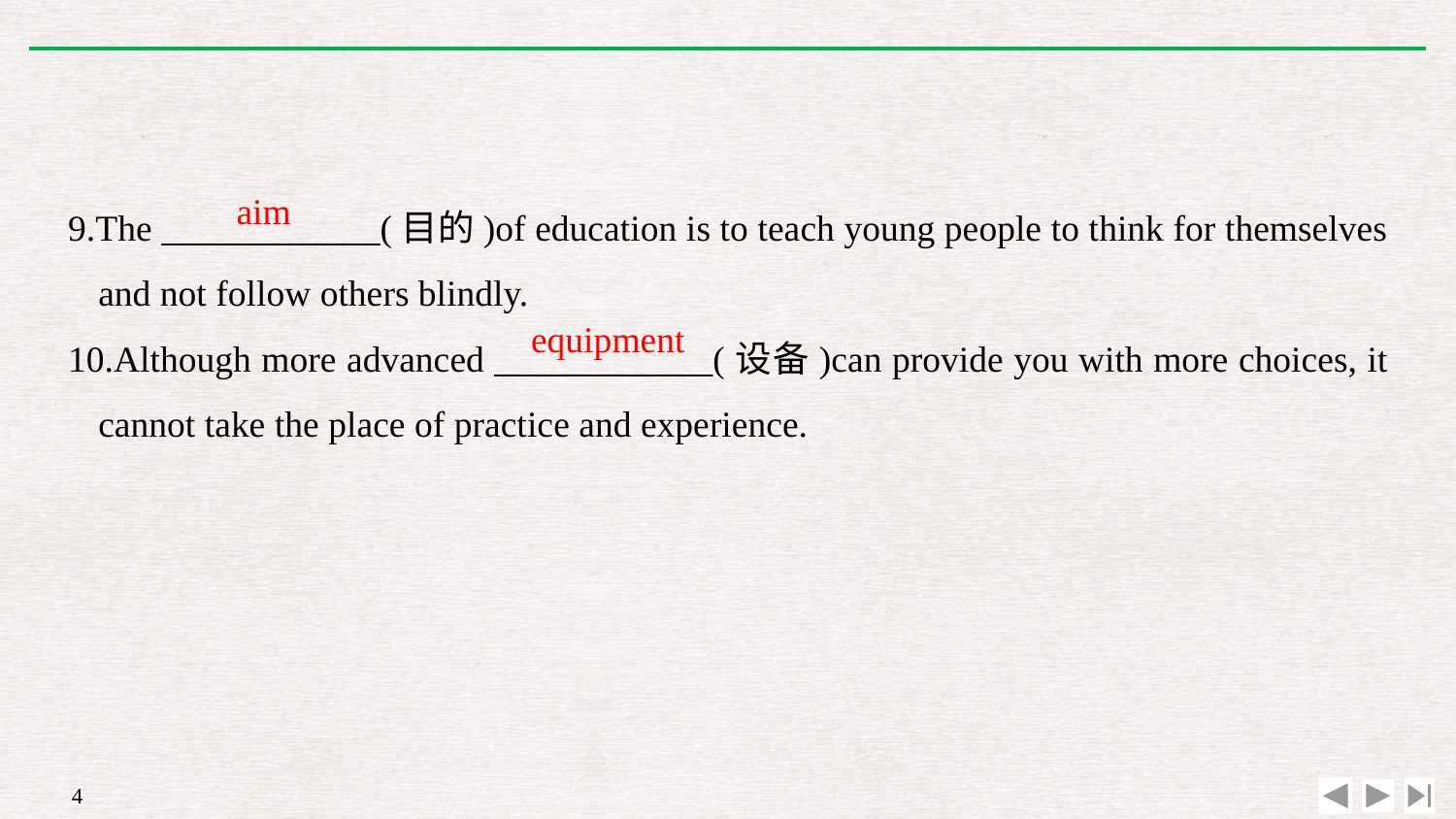

9.The ____________(目的)of education is to teach young people to think for themselves and not follow others blindly.
10.Although more advanced ____________(设备)can provide you with more choices, it cannot take the place of practice and experience.
aim
equipment